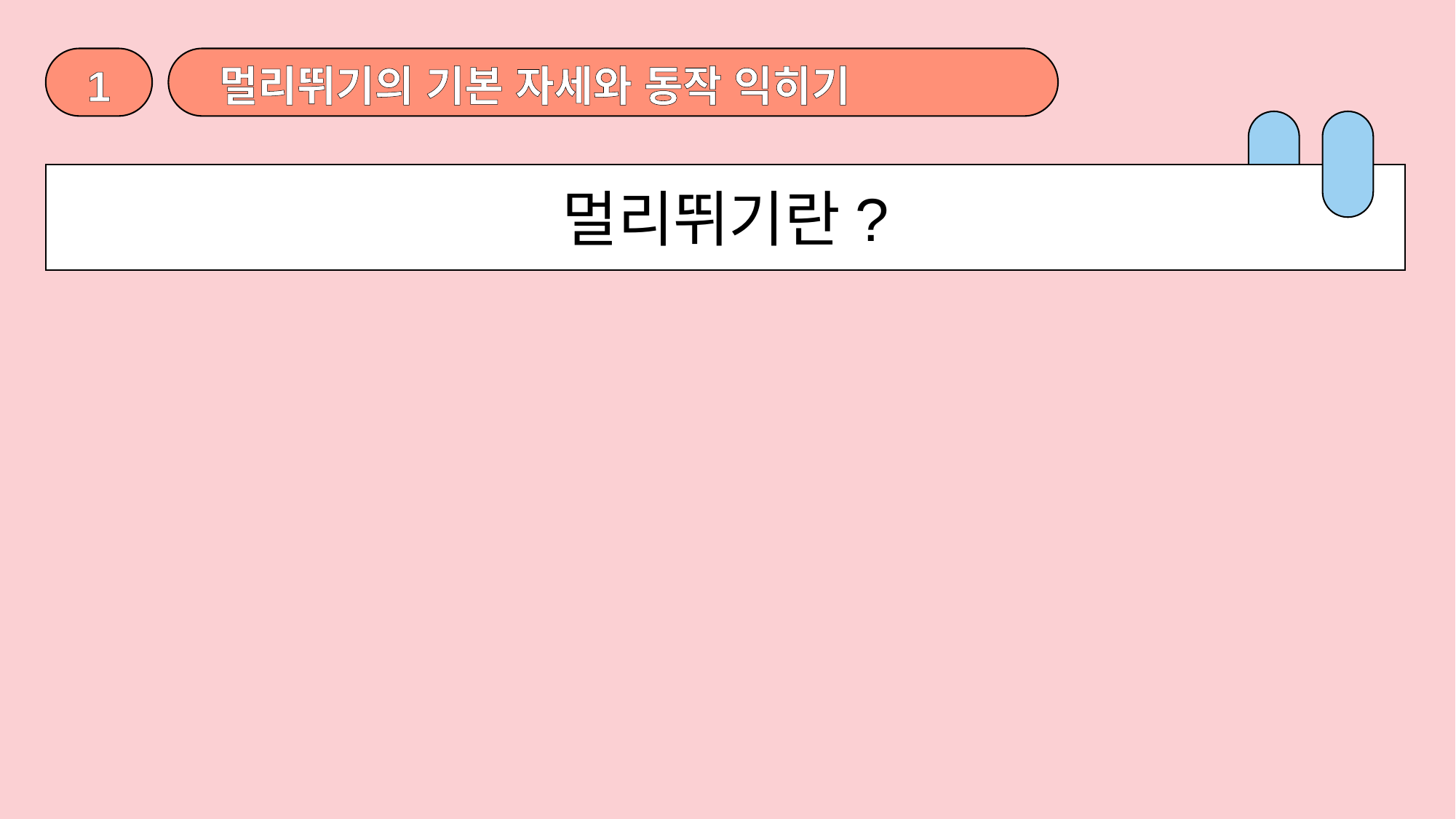

1
멀리뛰기의 기본 자세와 동작 익히기

멀리뛰기란?